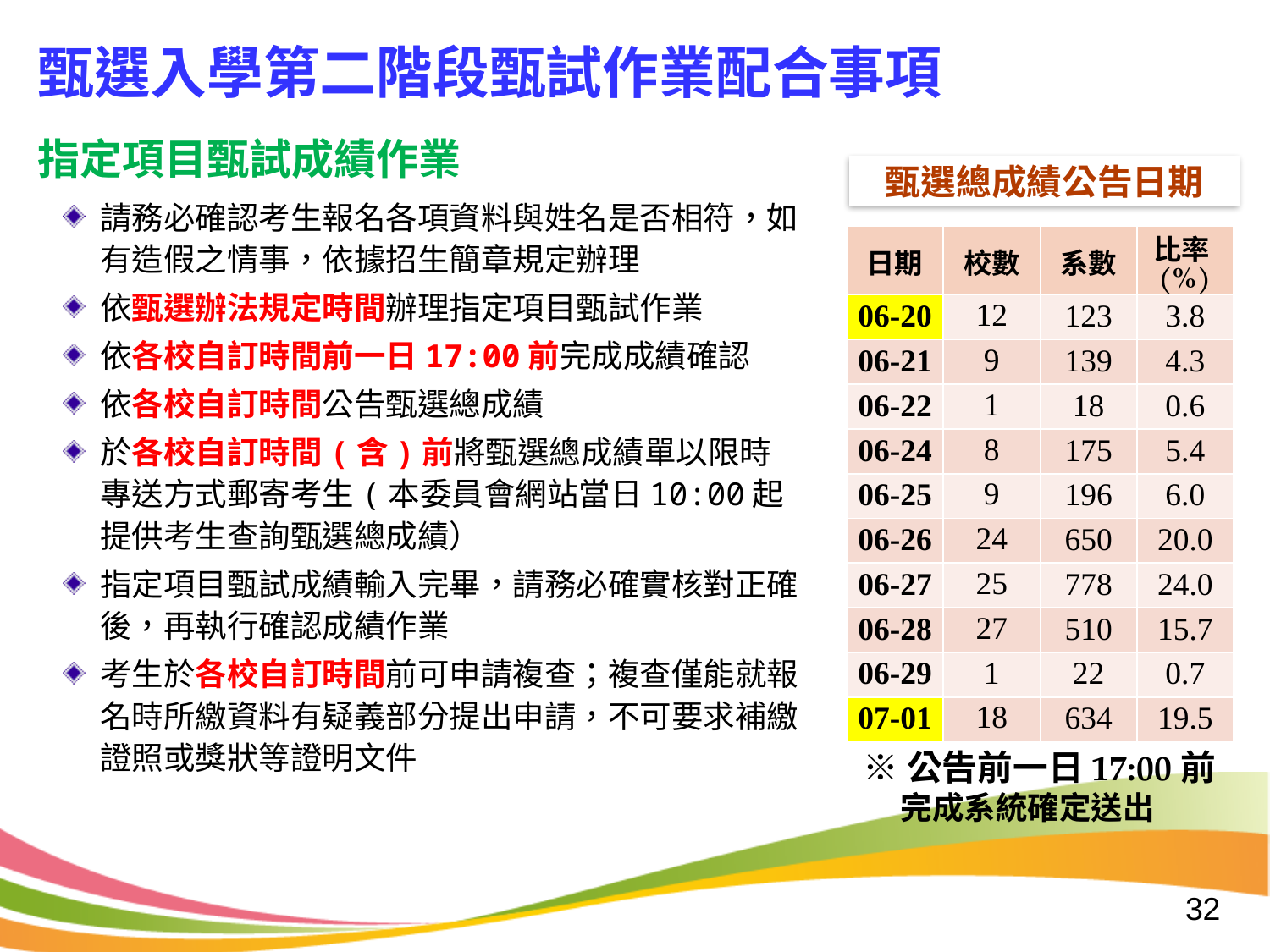

甄選入學第二階段甄試作業配合事項
指定項目甄試成績作業
請務必確認考生報名各項資料與姓名是否相符，如有造假之情事，依據招生簡章規定辦理
依甄選辦法規定時間辦理指定項目甄試作業
依各校自訂時間前一日17:00前完成成績確認
依各校自訂時間公告甄選總成績
於各校自訂時間(含)前將甄選總成績單以限時專送方式郵寄考生(本委員會網站當日10:00起提供考生查詢甄選總成績）
指定項目甄試成績輸入完畢，請務必確實核對正確後，再執行確認成績作業
考生於各校自訂時間前可申請複查；複查僅能就報名時所繳資料有疑義部分提出申請，不可要求補繳證照或獎狀等證明文件
甄選總成績公告日期
| 日期 | 校數 | 系數 | 比率(%) |
| --- | --- | --- | --- |
| 06-20 | 12 | 123 | 3.8 |
| 06-21 | 9 | 139 | 4.3 |
| 06-22 | 1 | 18 | 0.6 |
| 06-24 | 8 | 175 | 5.4 |
| 06-25 | 9 | 196 | 6.0 |
| 06-26 | 24 | 650 | 20.0 |
| 06-27 | 25 | 778 | 24.0 |
| 06-28 | 27 | 510 | 15.7 |
| 06-29 | 1 | 22 | 0.7 |
| 07-01 | 18 | 634 | 19.5 |
※公告前一日17:00前完成系統確定送出